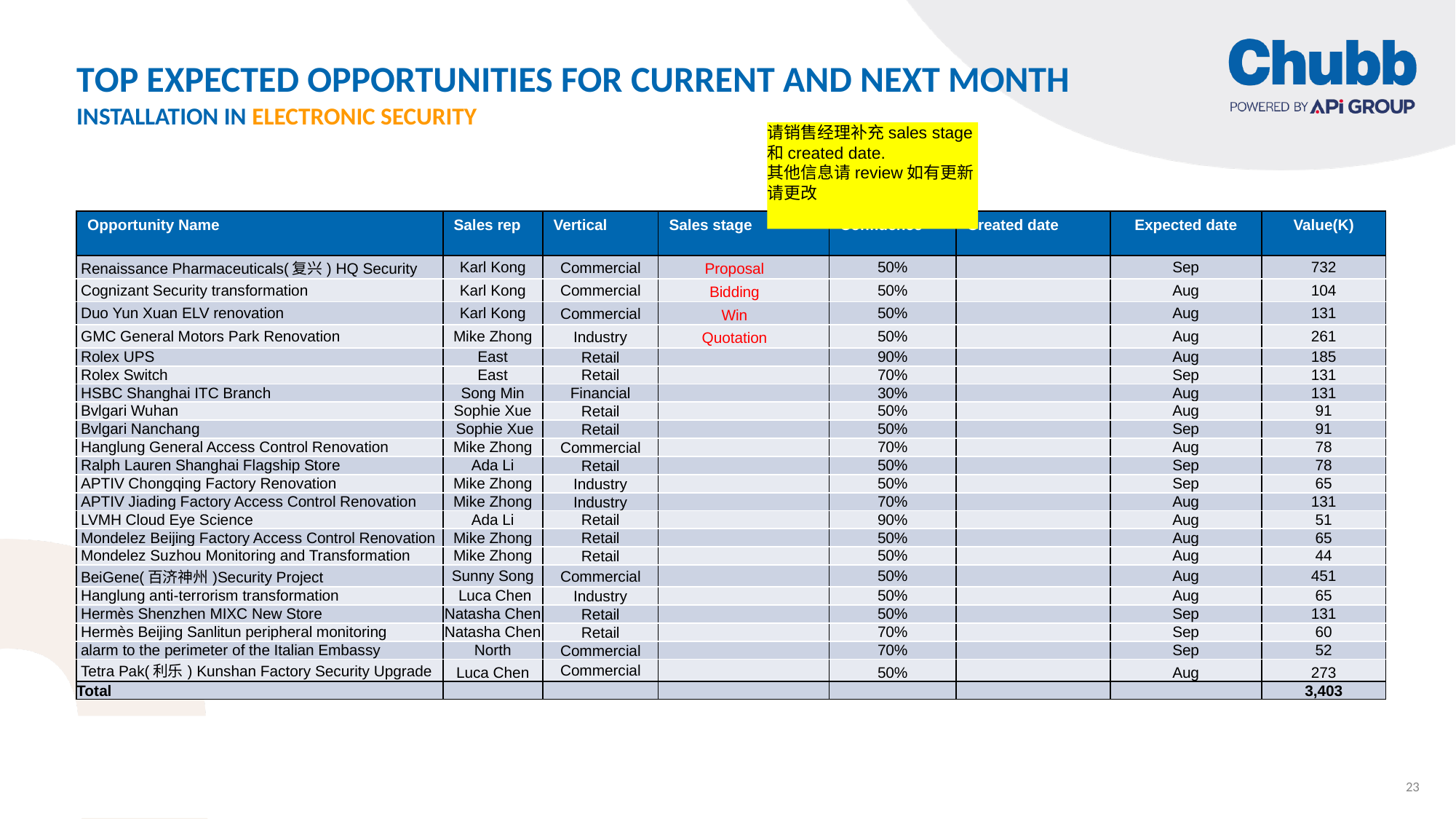

# Top expected opportunities for current and next month
Installation in Electronic Security
请销售经理补充sales stage和created date.
其他信息请review如有更新请更改
| Opportunity Name | Sales rep | Vertical | Sales stage | Confidence | Created date | Expected date | Value(K) |
| --- | --- | --- | --- | --- | --- | --- | --- |
| Renaissance Pharmaceuticals(复兴) HQ Security | Karl Kong | Commercial | Proposal | 50% |  | Sep | 732 |
| Cognizant Security transformation | Karl Kong | Commercial | Bidding | 50% |  | Aug | 104 |
| Duo Yun Xuan ELV renovation | Karl Kong | Commercial | Win | 50% |  | Aug | 131 |
| GMC General Motors Park Renovation | Mike Zhong | Industry | Quotation | 50% |  | Aug | 261 |
| Rolex UPS | East | Retail |  | 90% |  | Aug | 185 |
| Rolex Switch | East | Retail |  | 70% |  | Sep | 131 |
| HSBC Shanghai ITC Branch | Song Min | Financial |  | 30% |  | Aug | 131 |
| Bvlgari Wuhan | Sophie Xue | Retail |  | 50% |  | Aug | 91 |
| Bvlgari Nanchang | Sophie Xue | Retail |  | 50% |  | Sep | 91 |
| Hanglung General Access Control Renovation | Mike Zhong | Commercial |  | 70% |  | Aug | 78 |
| Ralph Lauren Shanghai Flagship Store | Ada Li | Retail |  | 50% |  | Sep | 78 |
| APTIV Chongqing Factory Renovation | Mike Zhong | Industry |  | 50% |  | Sep | 65 |
| APTIV Jiading Factory Access Control Renovation | Mike Zhong | Industry |  | 70% |  | Aug | 131 |
| LVMH Cloud Eye Science | Ada Li | Retail |  | 90% |  | Aug | 51 |
| Mondelez Beijing Factory Access Control Renovation | Mike Zhong | Retail |  | 50% |  | Aug | 65 |
| Mondelez Suzhou Monitoring and Transformation | Mike Zhong | Retail |  | 50% |  | Aug | 44 |
| BeiGene(百济神州)Security Project | Sunny Song | Commercial |  | 50% |  | Aug | 451 |
| Hanglung anti-terrorism transformation | Luca Chen | Industry |  | 50% |  | Aug | 65 |
| Hermès Shenzhen MIXC New Store | Natasha Chen | Retail |  | 50% |  | Sep | 131 |
| Hermès Beijing Sanlitun peripheral monitoring | Natasha Chen | Retail |  | 70% |  | Sep | 60 |
| alarm to the perimeter of the Italian Embassy | North | Commercial |  | 70% |  | Sep | 52 |
| Tetra Pak(利乐) Kunshan Factory Security Upgrade | Luca Chen | Commercial |  | 50% |  | Aug | 273 |
| Total |  |  |  |  |  |  | 3,403 |
23